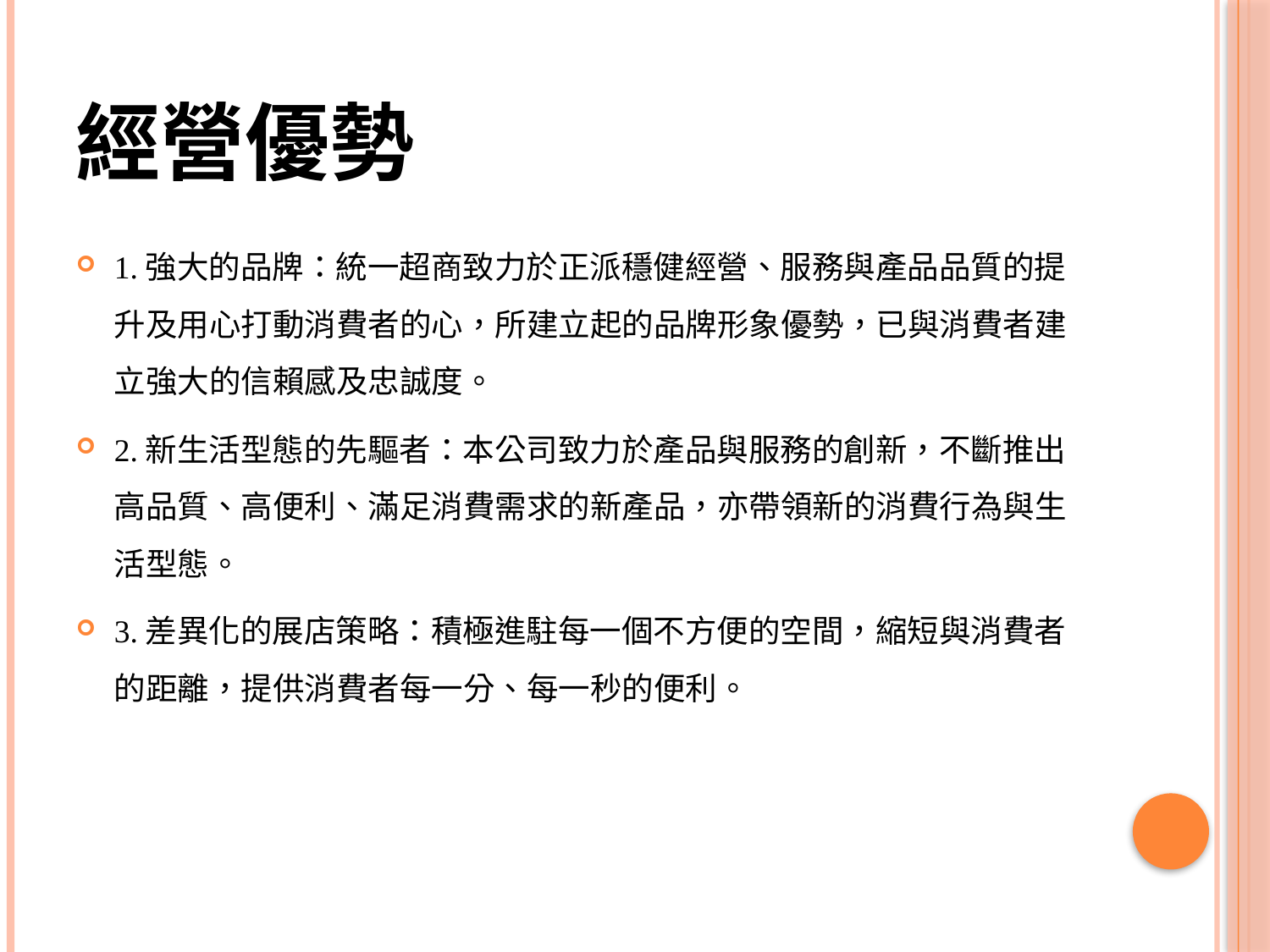

# 經營優勢
1.強大的品牌：統一超商致力於正派穩健經營、服務與產品品質的提升及用心打動消費者的心，所建立起的品牌形象優勢，已與消費者建立強大的信賴感及忠誠度。
2.新生活型態的先驅者：本公司致力於產品與服務的創新，不斷推出高品質、高便利、滿足消費需求的新產品，亦帶領新的消費行為與生活型態。
3.差異化的展店策略：積極進駐每一個不方便的空間，縮短與消費者的距離，提供消費者每一分、每一秒的便利。